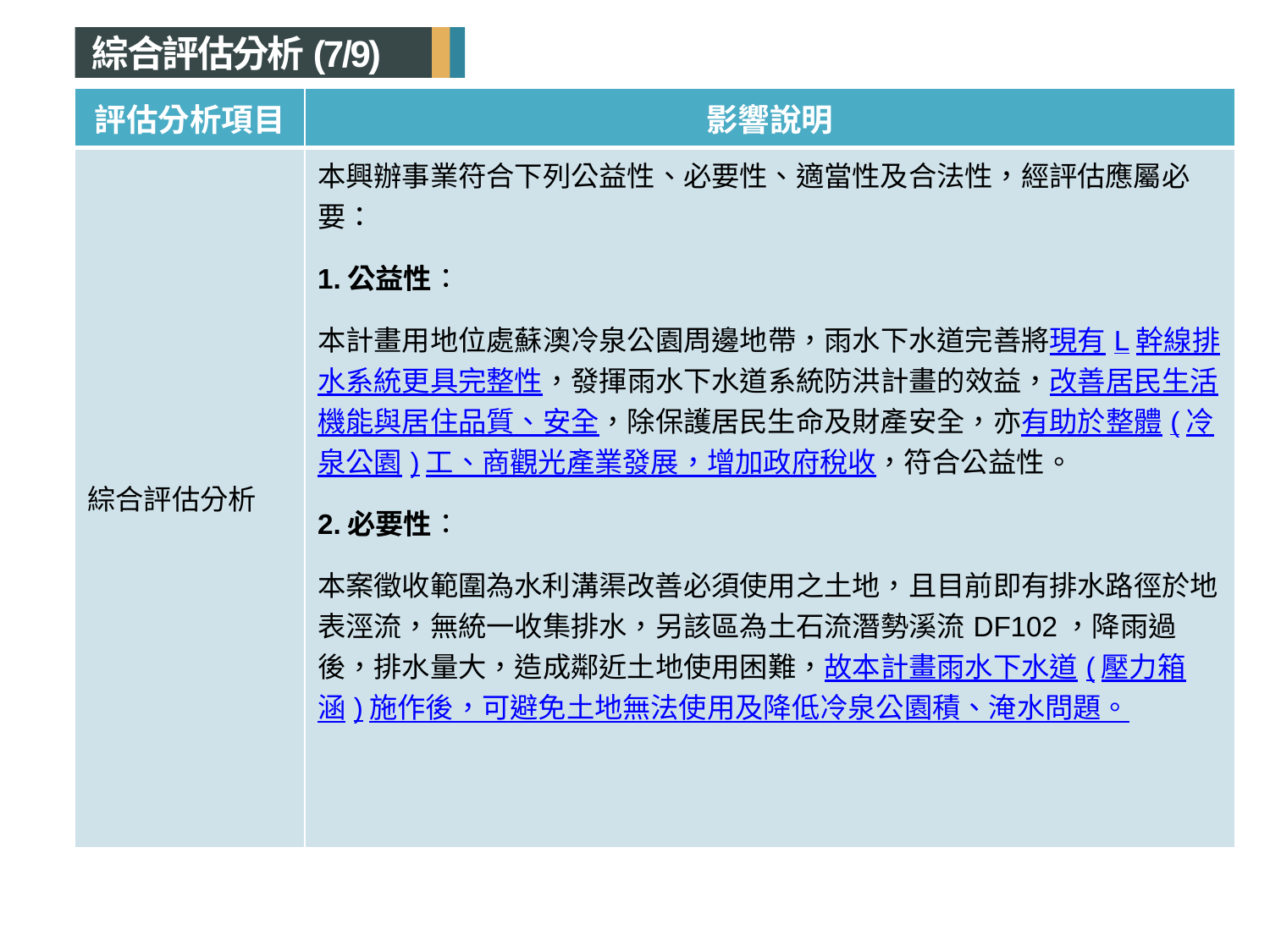

綜合評估分析(7/9)

| 評估分析項目 | 影響說明 |
| --- | --- |
| 綜合評估分析 | 本興辦事業符合下列公益性、必要性、適當性及合法性，經評估應屬必要： 1.公益性： 本計畫用地位處蘇澳冷泉公園周邊地帶，雨水下水道完善將現有L幹線排水系統更具完整性，發揮雨水下水道系統防洪計畫的效益，改善居民生活機能與居住品質、安全，除保護居民生命及財產安全，亦有助於整體(冷泉公園)工、商觀光產業發展，增加政府稅收，符合公益性。 2.必要性： 本案徵收範圍為水利溝渠改善必須使用之土地，且目前即有排水路徑於地表涇流，無統一收集排水，另該區為土石流潛勢溪流DF102，降雨過後，排水量大，造成鄰近土地使用困難，故本計畫雨水下水道(壓力箱涵)施作後，可避免土地無法使用及降低冷泉公園積、淹水問題。 |